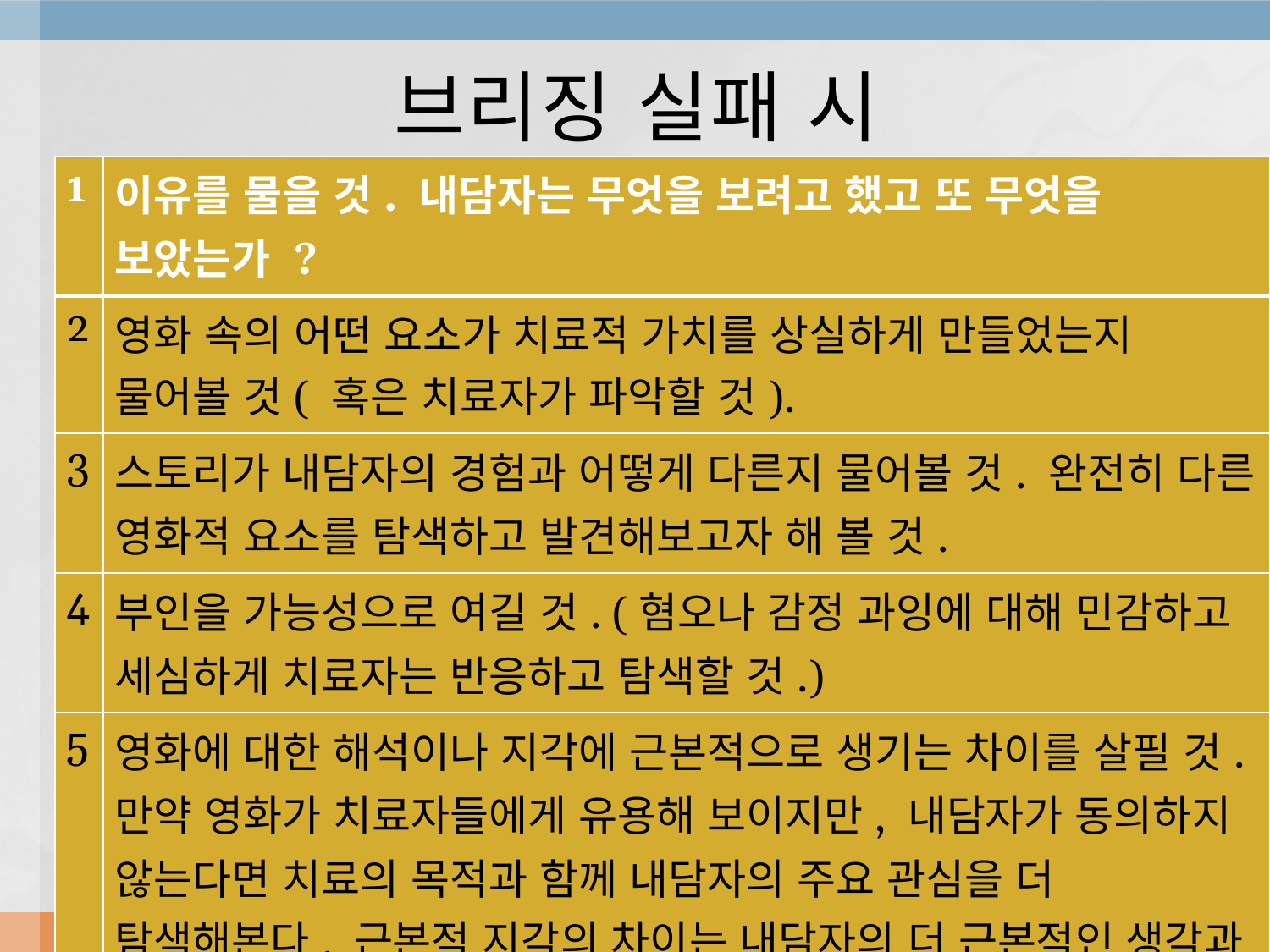

# 브리징 실패 시
| 1 | 이유를 물을 것. 내담자는 무엇을 보려고 했고 또 무엇을 보았는가 ? |
| --- | --- |
| 2 | 영화 속의 어떤 요소가 치료적 가치를 상실하게 만들었는지 물어볼 것( 혹은 치료자가 파악할 것). |
| 3 | 스토리가 내담자의 경험과 어떻게 다른지 물어볼 것. 완전히 다른 영화적 요소를 탐색하고 발견해보고자 해 볼 것. |
| 4 | 부인을 가능성으로 여길 것. (혐오나 감정 과잉에 대해 민감하고 세심하게 치료자는 반응하고 탐색할 것.) |
| 5 | 영화에 대한 해석이나 지각에 근본적으로 생기는 차이를 살필 것. 만약 영화가 치료자들에게 유용해 보이지만, 내담자가 동의하지 않는다면 치료의 목적과 함께 내담자의 주요 관심을 더 탐색해본다. 근본적 지각의 차이는 내담자의 더 근본적인 생각과 지각의 왜곡을 말해 준다. |